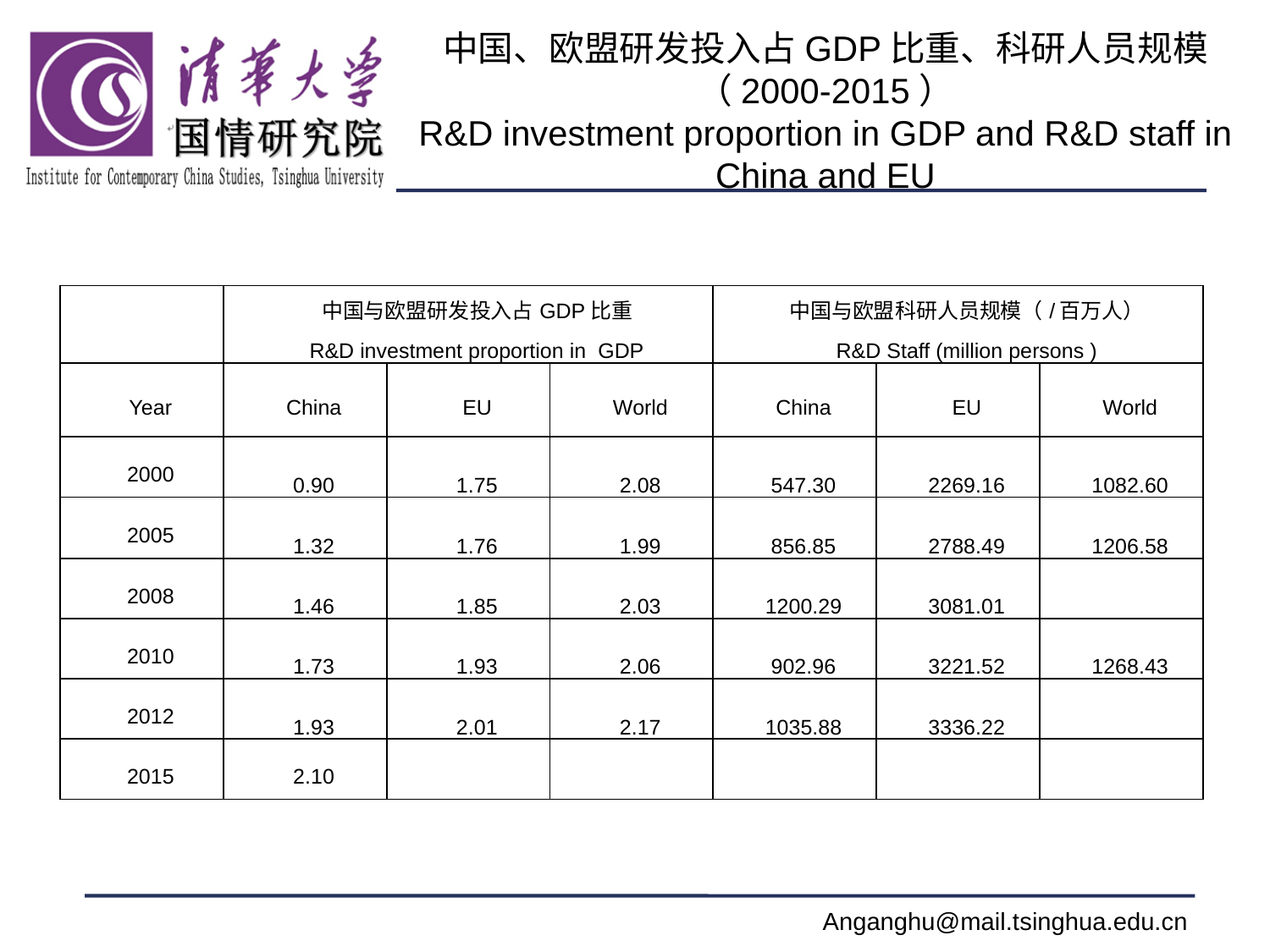

# 中国、欧盟研发投入占GDP比重、科研人员规模（2000-2015） R&D investment proportion in GDP and R&D staff in China and EU
|  | 中国与欧盟研发投入占GDP比重 R&D investment proportion in GDP |  |  | 中国与欧盟科研人员规模（/百万人） R&D Staff (million persons ) |  |  |
| --- | --- | --- | --- | --- | --- | --- |
| Year | China | EU | World | China | EU | World |
| 2000 | 0.90 | 1.75 | 2.08 | 547.30 | 2269.16 | 1082.60 |
| 2005 | 1.32 | 1.76 | 1.99 | 856.85 | 2788.49 | 1206.58 |
| 2008 | 1.46 | 1.85 | 2.03 | 1200.29 | 3081.01 |  |
| 2010 | 1.73 | 1.93 | 2.06 | 902.96 | 3221.52 | 1268.43 |
| 2012 | 1.93 | 2.01 | 2.17 | 1035.88 | 3336.22 |  |
| 2015 | 2.10 |  |  |  |  |  |